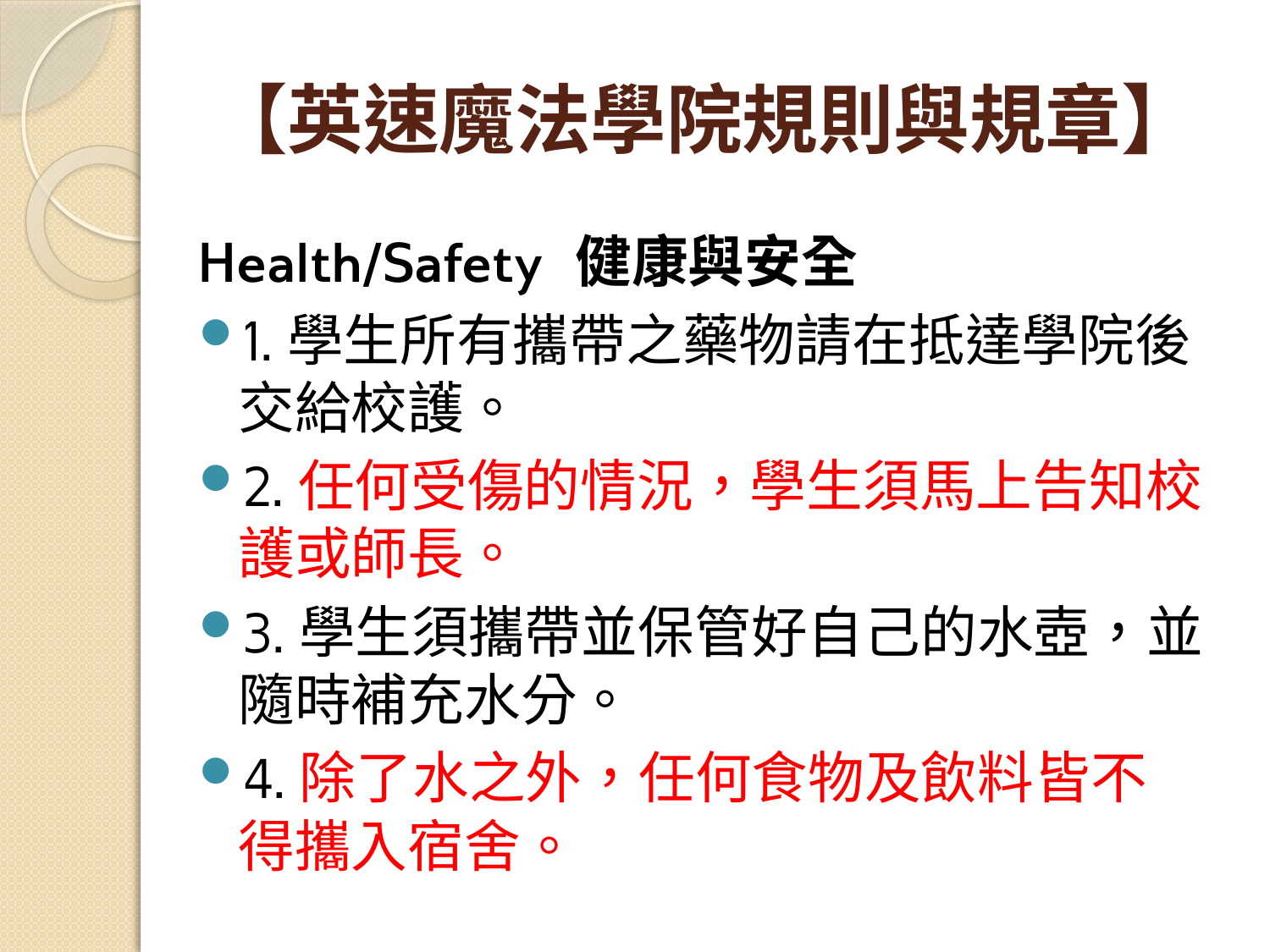

# 【英速魔法學院規則與規章】
Health/Safety 健康與安全
1.學生所有攜帶之藥物請在抵達學院後交給校護。
2.任何受傷的情況，學生須馬上告知校護或師長。
3.學生須攜帶並保管好自己的水壺，並隨時補充水分。
4.除了水之外，任何食物及飲料皆不得攜入宿舍。